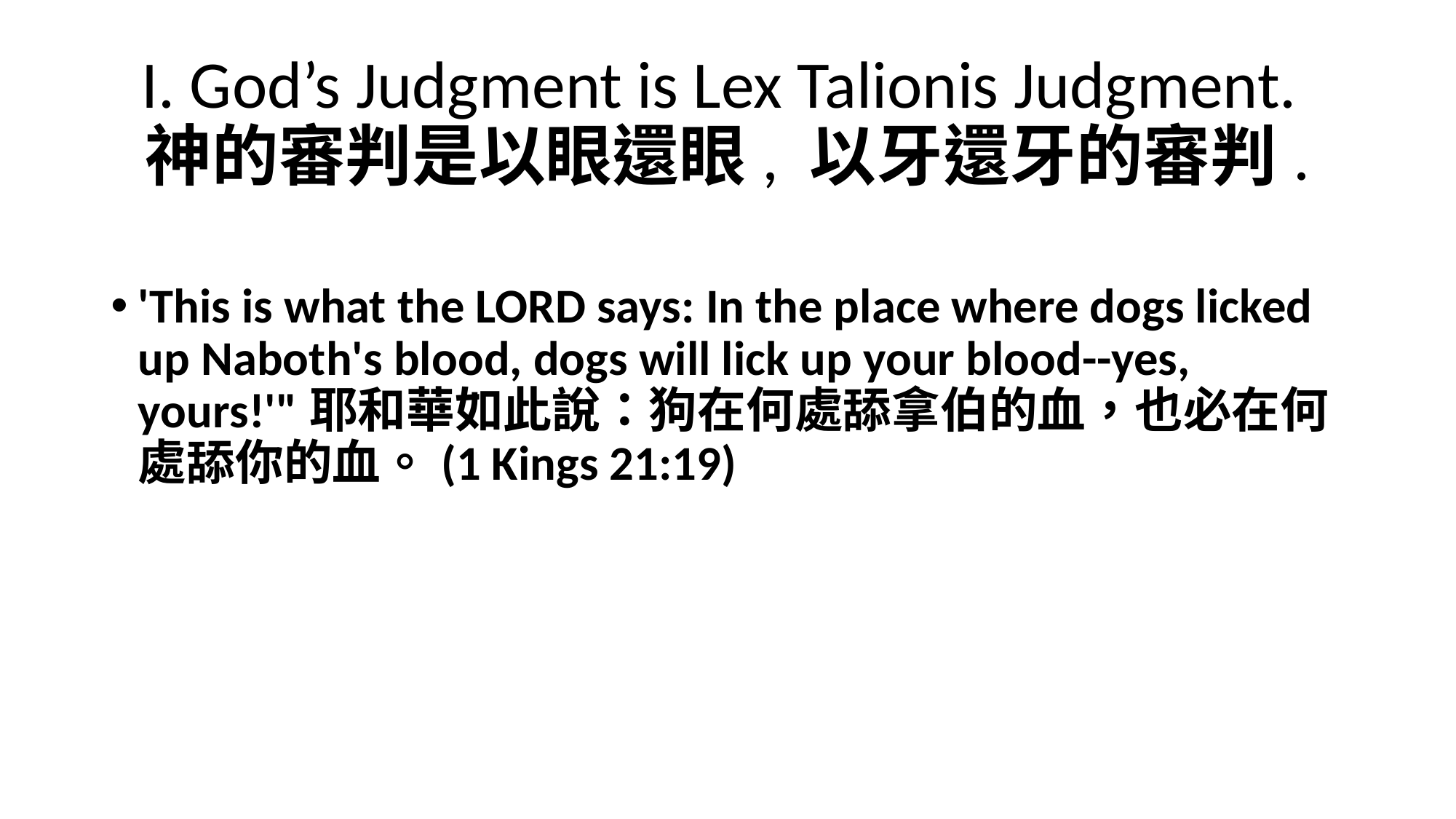

# I. God’s Judgment is Lex Talionis Judgment. 神的審判是以眼還眼, 以牙還牙的審判.
'This is what the LORD says: In the place where dogs licked up Naboth's blood, dogs will lick up your blood--yes, yours!'"耶和華如此說：狗在何處舔拿伯的血，也必在何處舔你的血。(1 Kings 21:19)